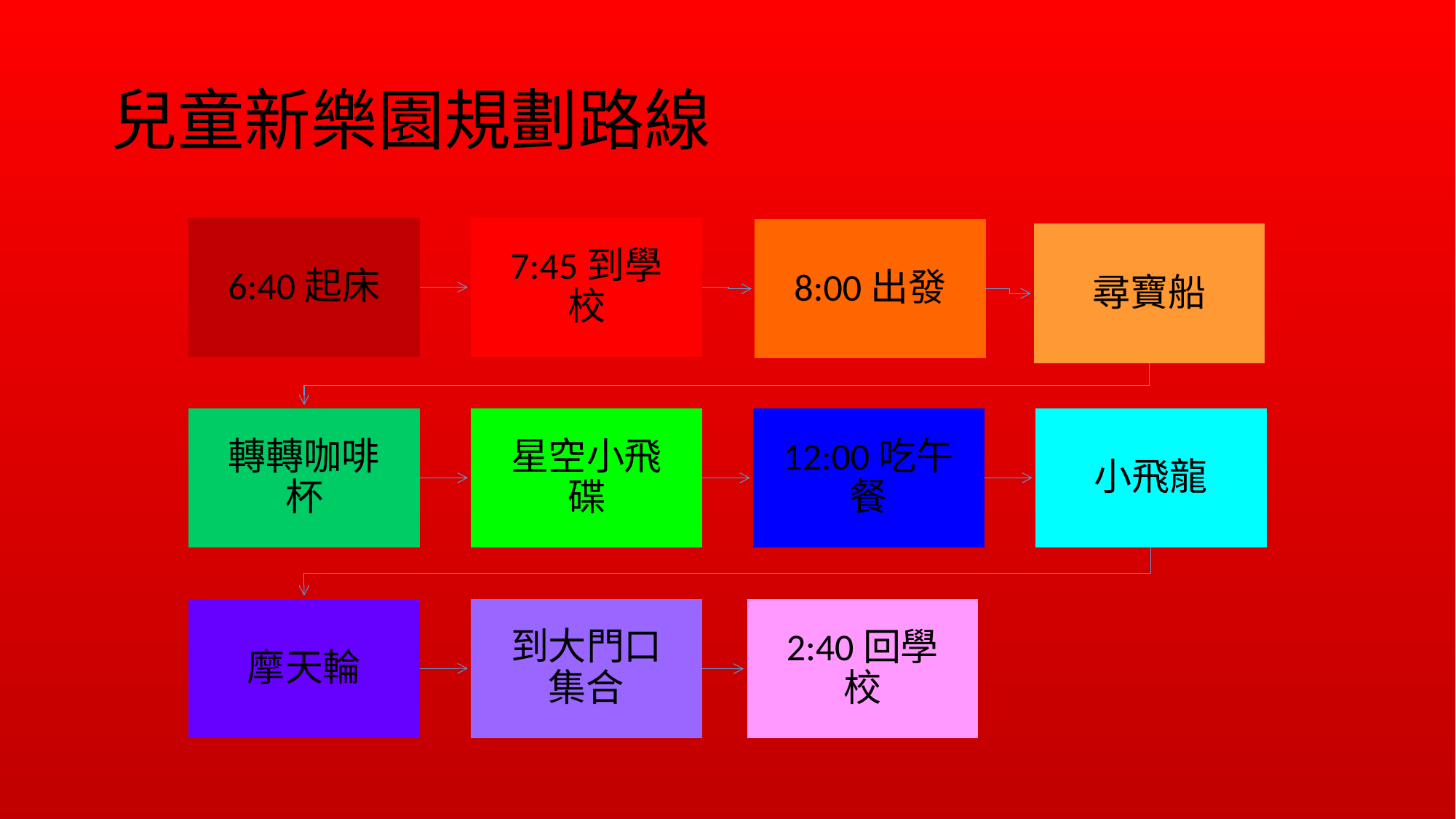

# 兒童新樂園規劃路線

6:40起床

7:45到學校

8:00出發

尋寶船

轉轉咖啡杯

星空小飛碟

12:00吃午餐

小飛龍

摩天輪

到大門口集合
2:40回學校